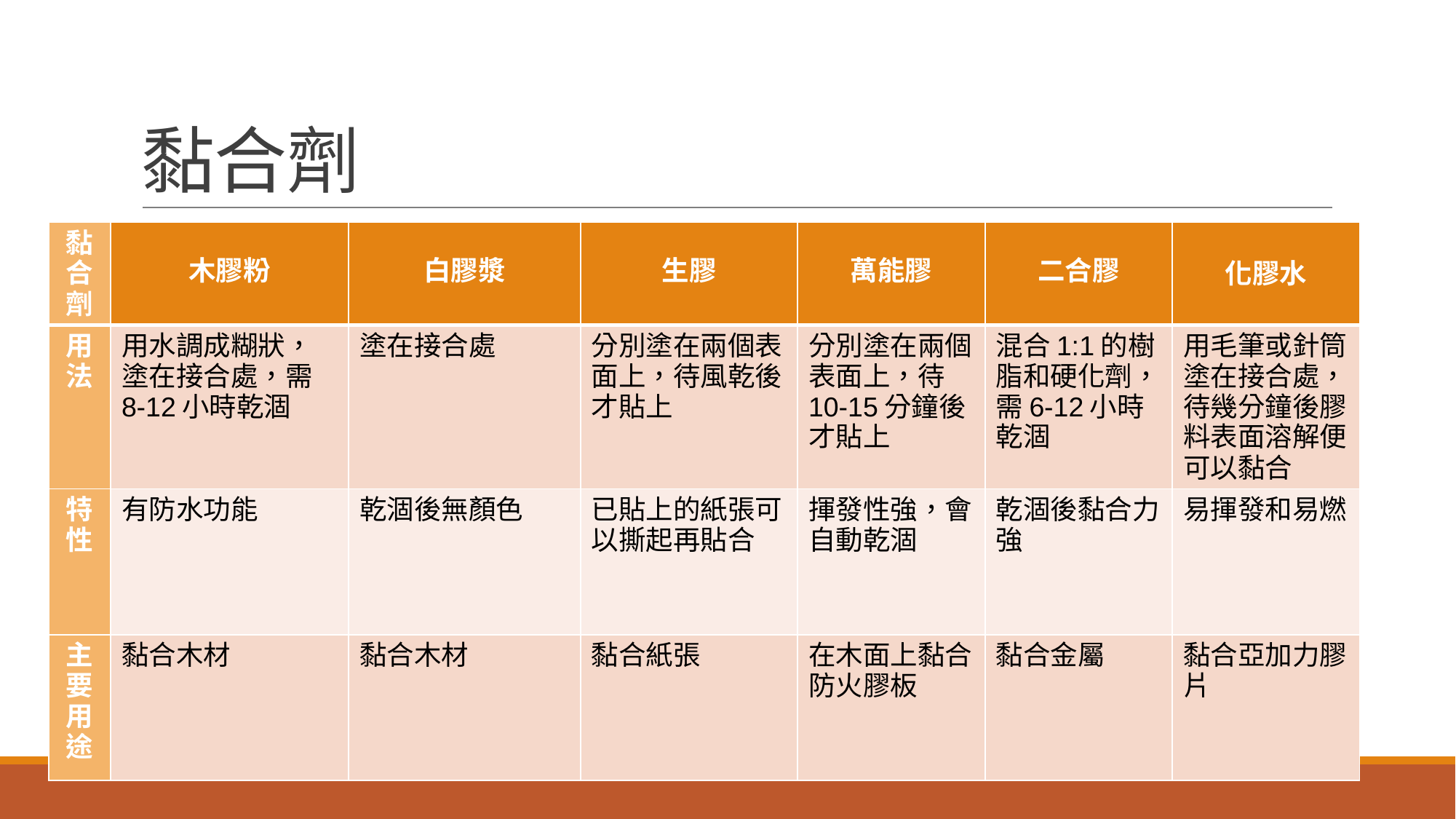

# 黏合劑
| 黏合劑 | 木膠粉 | 白膠漿 | 生膠 | 萬能膠 | 二合膠 | 化膠水 |
| --- | --- | --- | --- | --- | --- | --- |
| 用法 | 用水調成糊狀，塗在接合處，需8-12小時乾涸 | 塗在接合處 | 分別塗在兩個表面上，待風乾後才貼上 | 分別塗在兩個表面上，待10-15分鐘後才貼上 | 混合1:1的樹脂和硬化劑，需6-12小時乾涸 | 用毛筆或針筒塗在接合處，待幾分鐘後膠料表面溶解便可以黏合 |
| 特性 | 有防水功能 | 乾涸後無顏色 | 已貼上的紙張可以撕起再貼合 | 揮發性強，會自動乾涸 | 乾涸後黏合力強 | 易揮發和易燃 |
| 主要用途 | 黏合木材 | 黏合木材 | 黏合紙張 | 在木面上黏合防火膠板 | 黏合金屬 | 黏合亞加力膠片 |